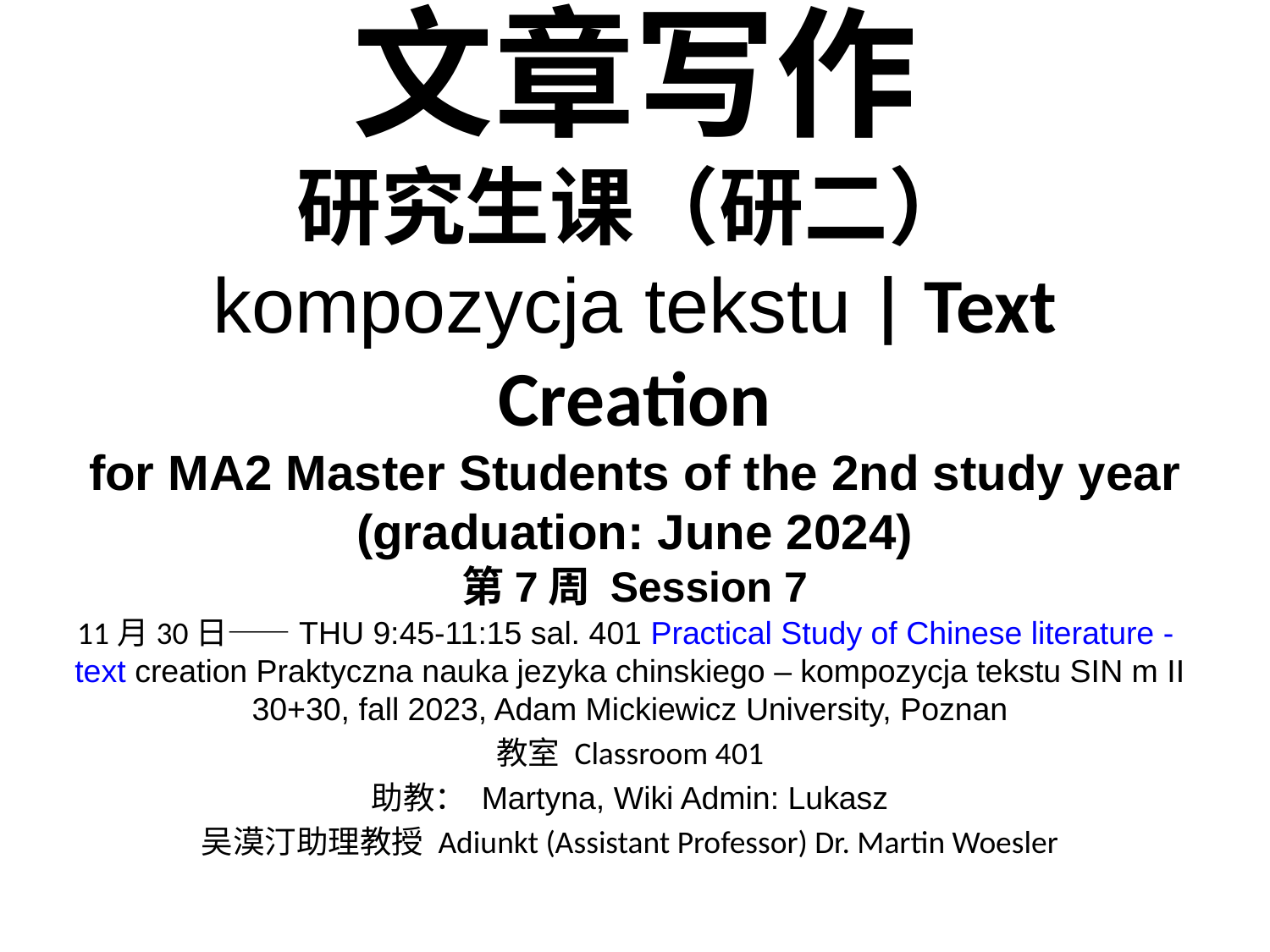

# 文章写作 研究生课（研二） kompozycja tekstu | Text Creation for MA2 Master Students of the 2nd study year (graduation: June 2024) 第7周 Session 7
11月30日——THU 9:45-11:15 sal. 401 Practical Study of Chinese literature - text creation Praktyczna nauka jezyka chinskiego – kompozycja tekstu SIN m II 30+30, fall 2023, Adam Mickiewicz University, Poznan
教室 Classroom 401
助教： Martyna, Wiki Admin: Lukasz
吴漠汀助理教授 Adiunkt (Assistant Professor) Dr. Martin Woesler